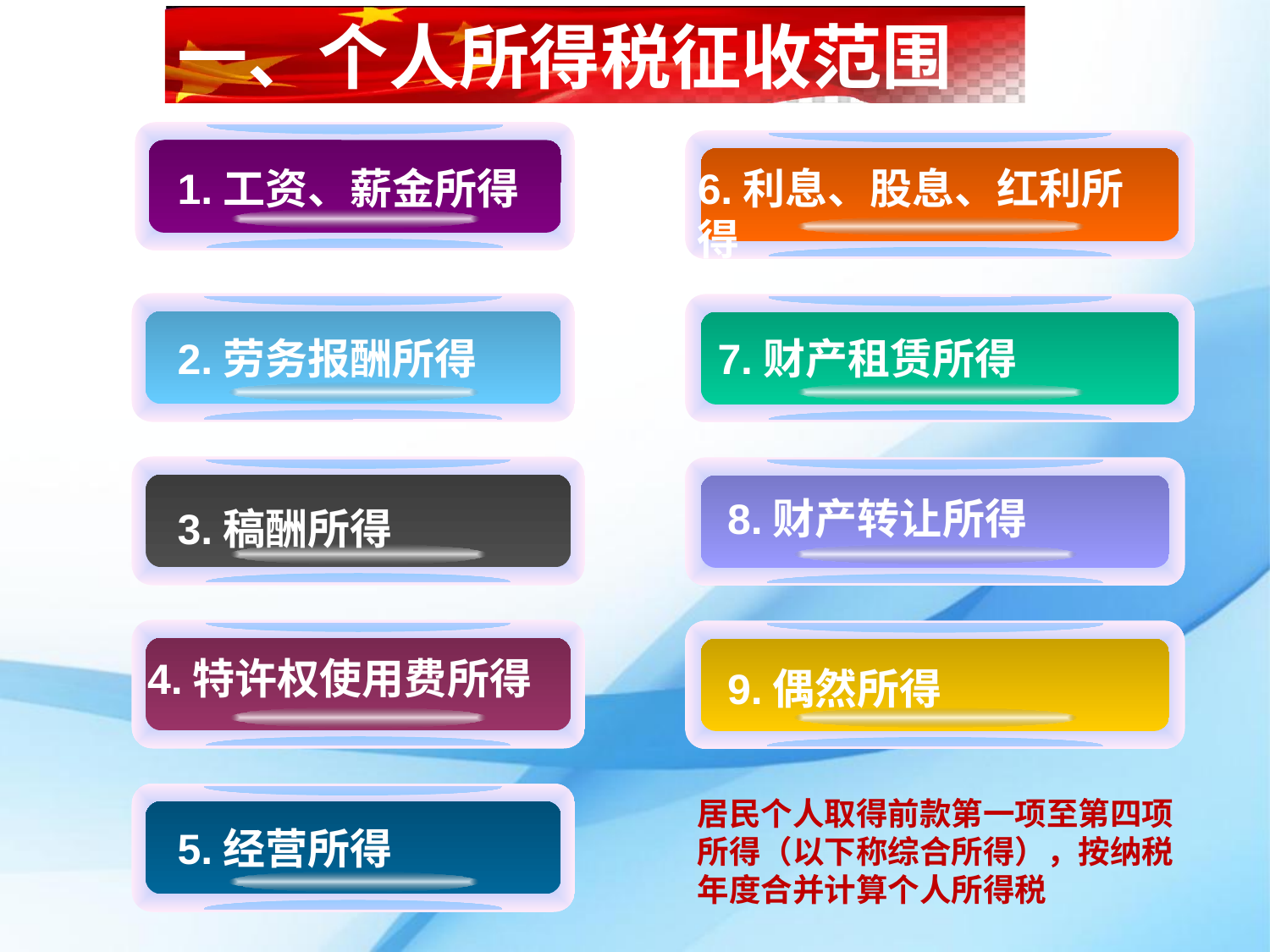

一、个人所得税征收范围

1.工资、薪金所得

6.利息、股息、红利所得

2.劳务报酬所得

7.财产租赁所得

8.财产转让所得
3.稿酬所得

4.特许权使用费所得
9.偶然所得

居民个人取得前款第一项至第四项所得（以下称综合所得），按纳税年度合并计算个人所得税
5.经营所得